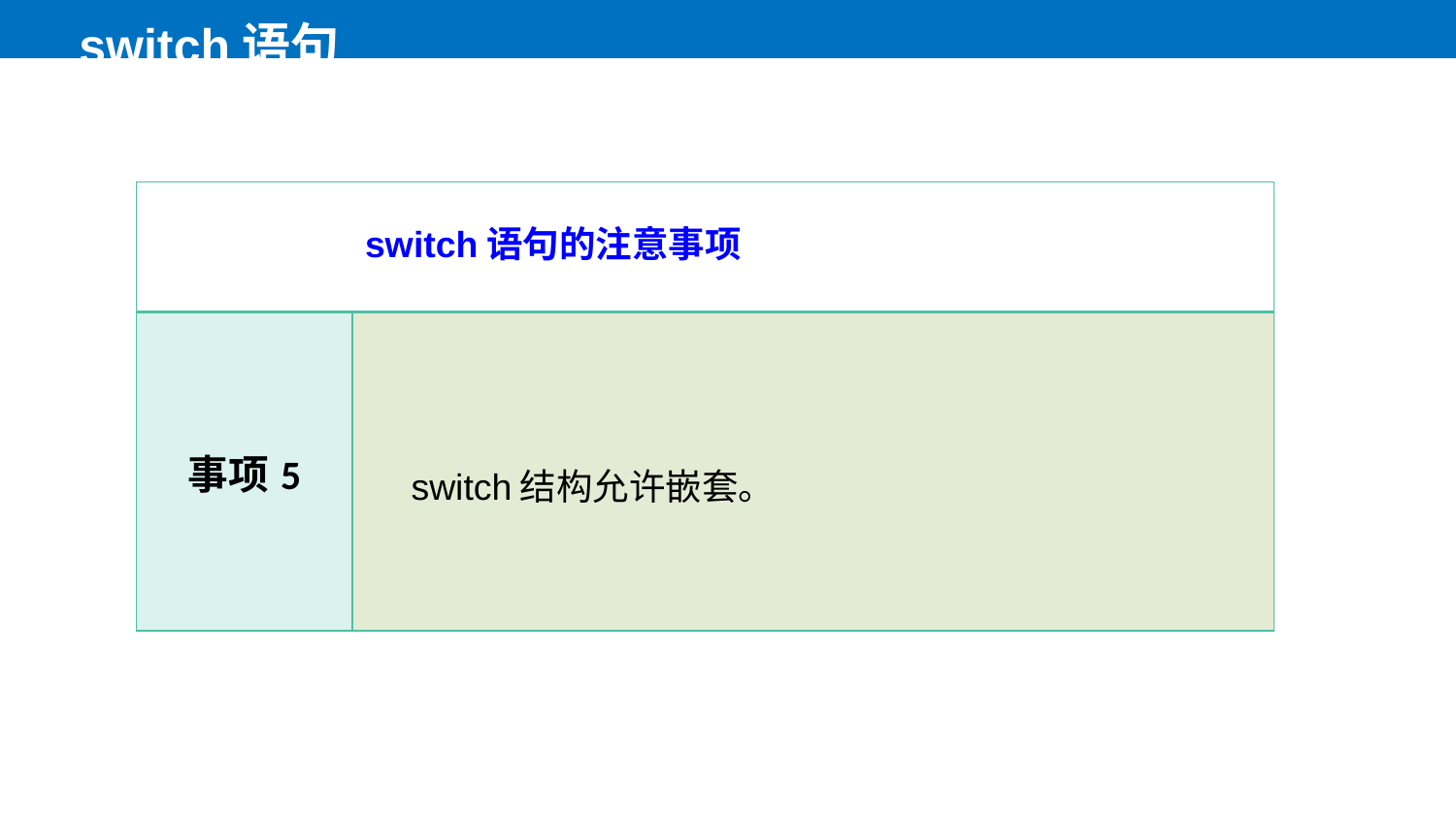

switch语句

| switch语句的注意事项 |  |
| --- | --- |
| 事项5 | switch结构允许嵌套。 |